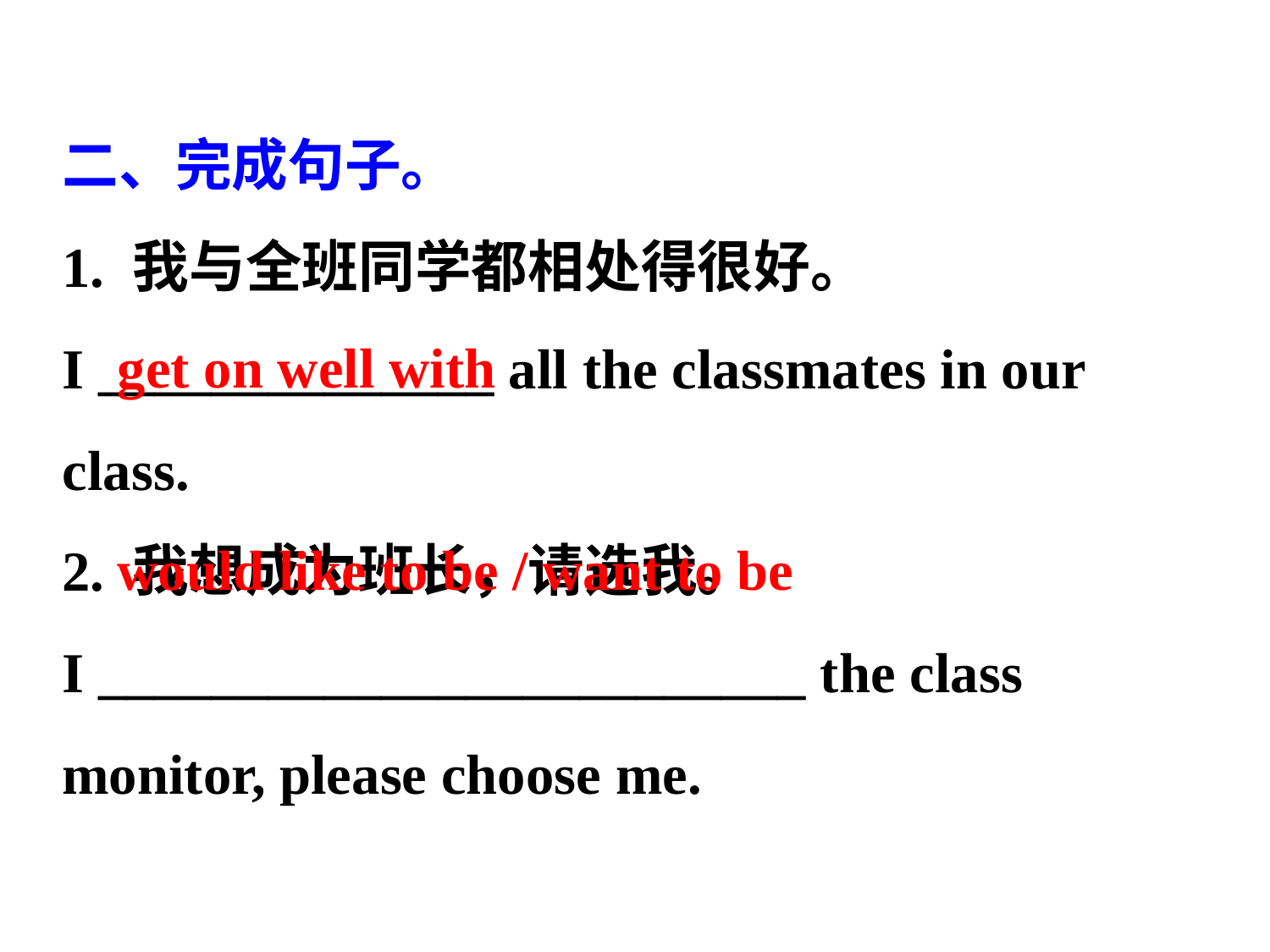

二、完成句子。
1. 我与全班同学都相处得很好。
I ______________ all the classmates in our class.
2. 我想成为班长，请选我。
I _________________________ the class monitor, please choose me.
get on well with

would like to be / want to be